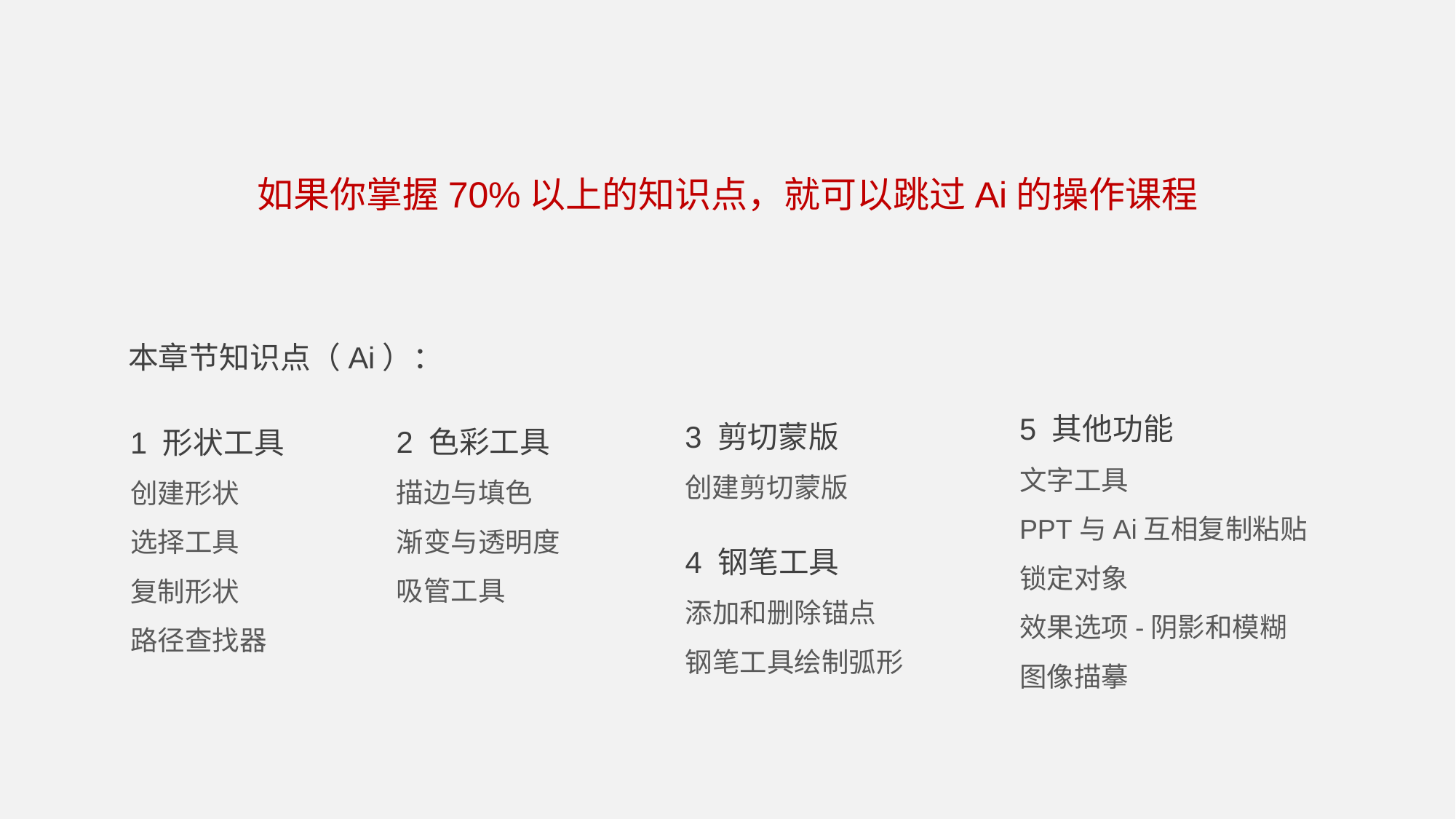

如果你掌握70%以上的知识点，就可以跳过Ai的操作课程
本章节知识点（Ai）：
5 其他功能
文字工具
PPT与Ai互相复制粘贴
锁定对象
效果选项-阴影和模糊
图像描摹
3 剪切蒙版
创建剪切蒙版
2 色彩工具
描边与填色
渐变与透明度
吸管工具
1 形状工具
创建形状
选择工具
复制形状
路径查找器
4 钢笔工具
添加和删除锚点
钢笔工具绘制弧形